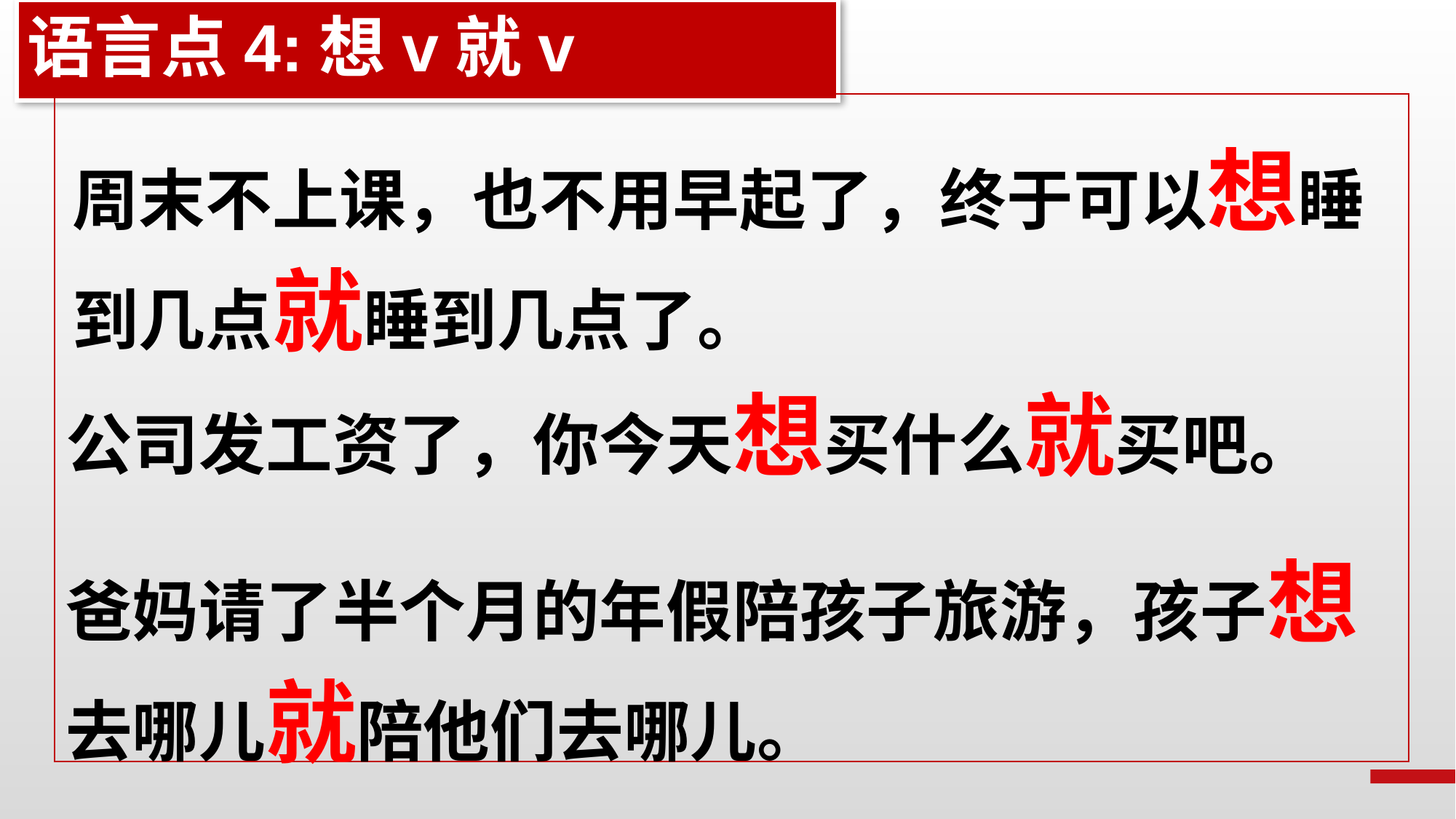

语言点4:想v就v

周末不上课，也不用早起了，终于可以想睡到几点就睡到几点了。
公司发工资了，你今天想买什么就买吧。
爸妈请了半个月的年假陪孩子旅游，孩子想去哪儿就陪他们去哪儿。